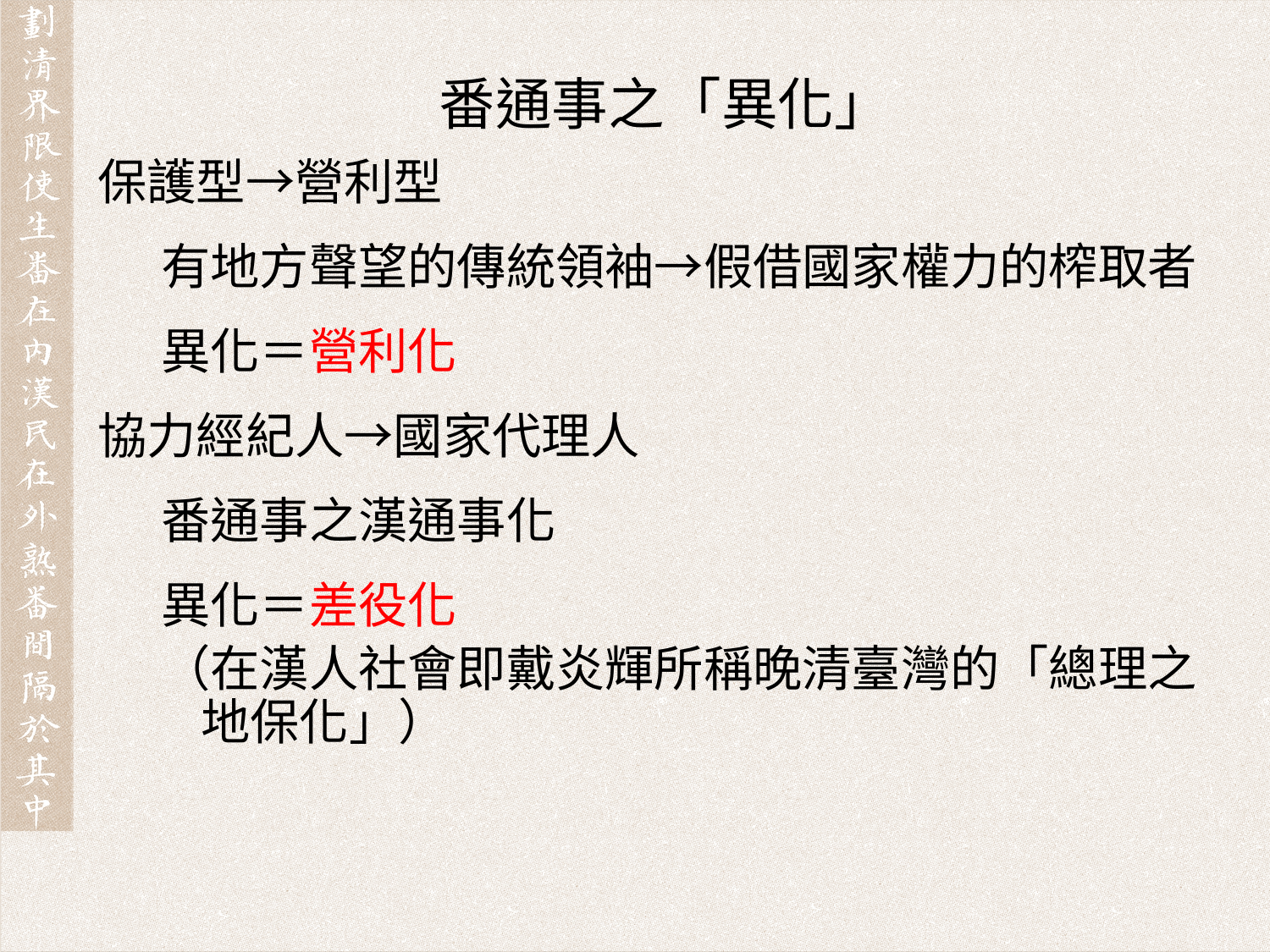

番通事之「異化」
保護型→營利型
有地方聲望的傳統領袖→假借國家權力的榨取者
異化＝營利化
協力經紀人→國家代理人
番通事之漢通事化
異化＝差役化
（在漢人社會即戴炎輝所稱晚清臺灣的「總理之地保化」）